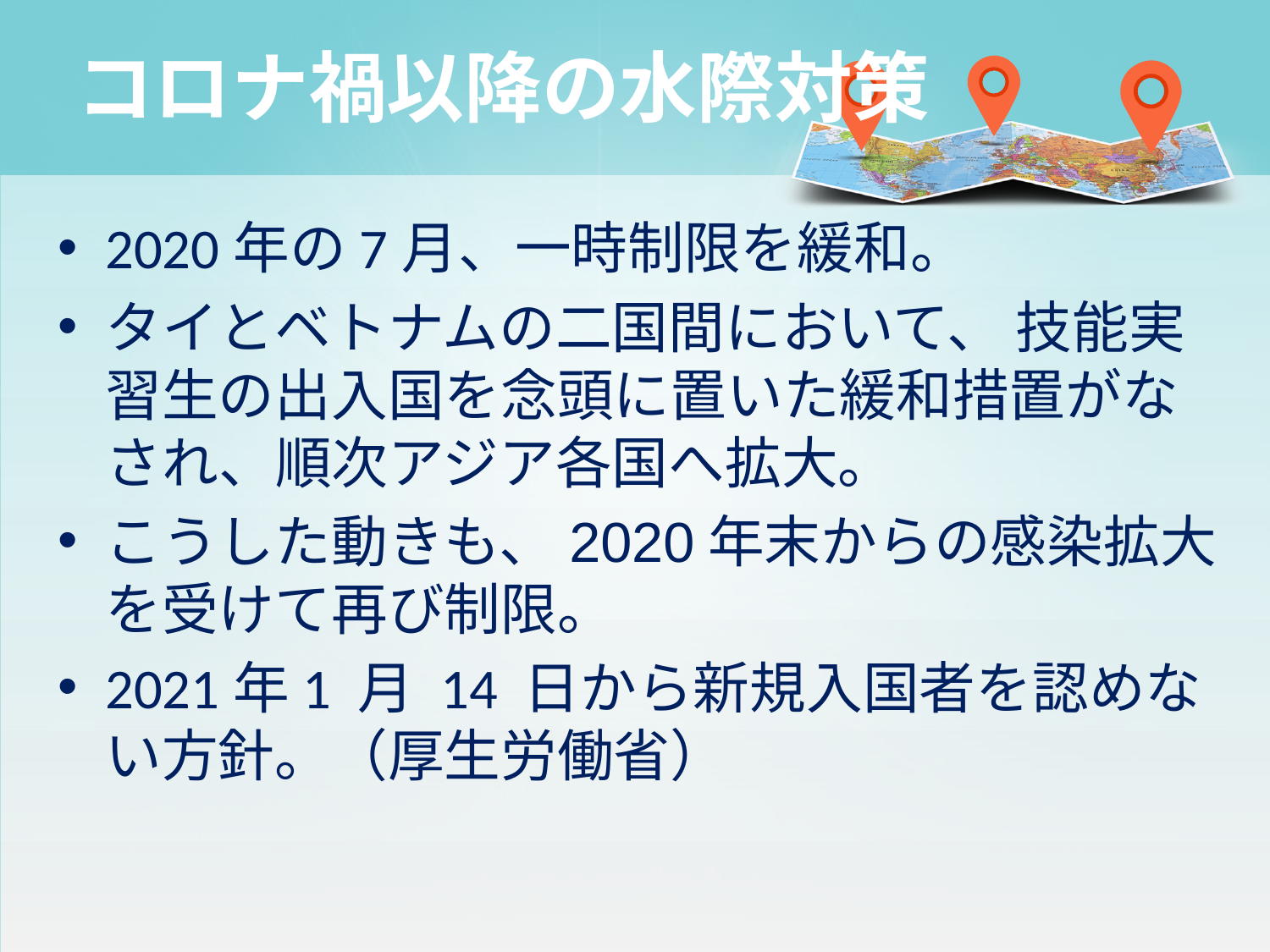

# コロナ禍以降の水際対策
2020年の7月、一時制限を緩和。
タイとベトナムの二国間において、 技能実習生の出入国を念頭に置いた緩和措置がなされ、順次アジア各国へ拡大。
こうした動きも、2020年末からの感染拡大を受けて再び制限。
2021年1 月 14 日から新規入国者を認めない方針。（厚生労働省）